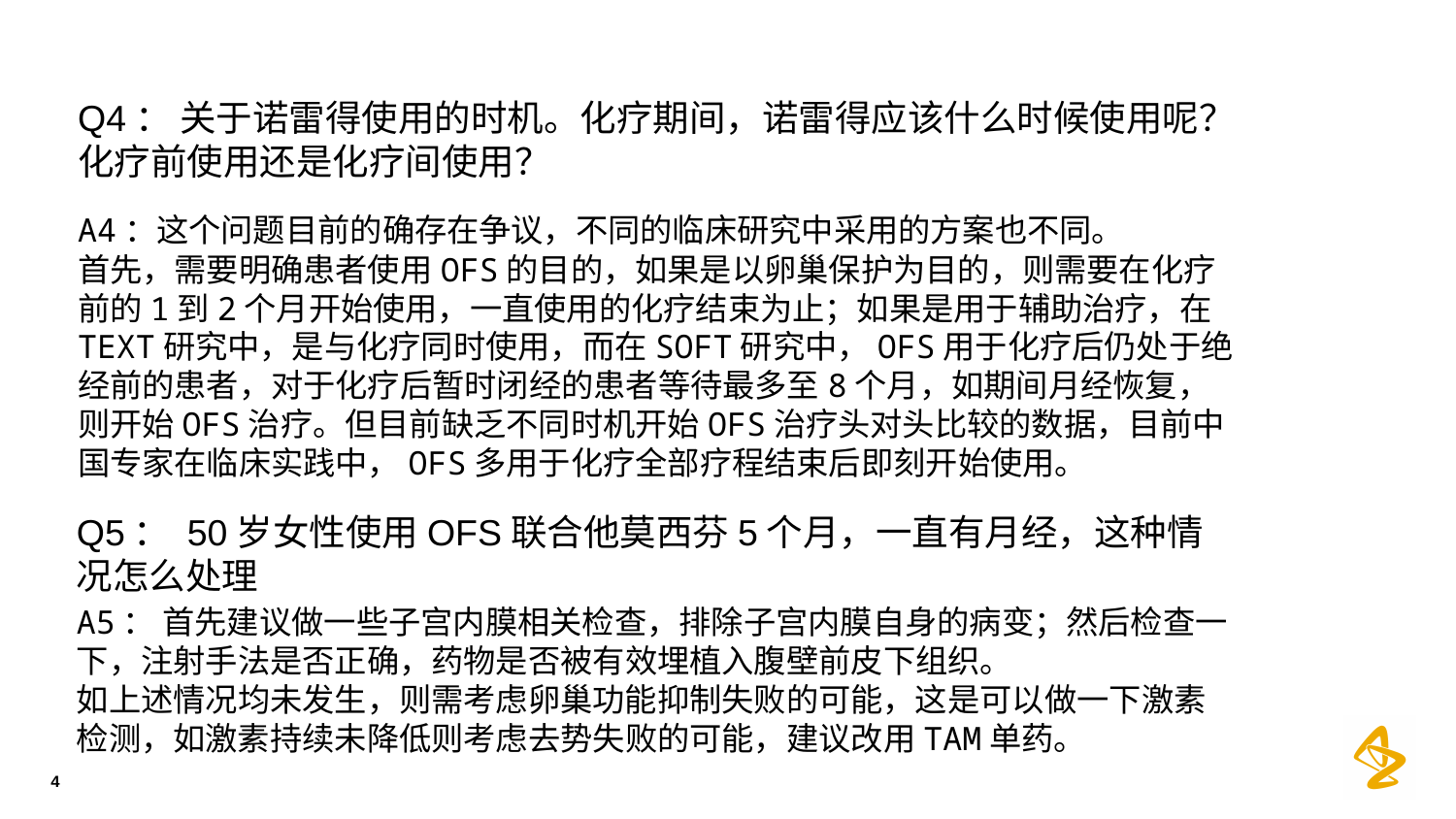

Q4： 关于诺雷得使用的时机。化疗期间，诺雷得应该什么时候使用呢？
化疗前使用还是化疗间使用？
A4：这个问题目前的确存在争议，不同的临床研究中采用的方案也不同。
首先，需要明确患者使用OFS的目的，如果是以卵巢保护为目的，则需要在化疗前的1到2个月开始使用，一直使用的化疗结束为止；如果是用于辅助治疗，在TEXT研究中，是与化疗同时使用，而在SOFT研究中，OFS用于化疗后仍处于绝经前的患者，对于化疗后暂时闭经的患者等待最多至8个月，如期间月经恢复，则开始OFS治疗。但目前缺乏不同时机开始OFS治疗头对头比较的数据，目前中国专家在临床实践中，OFS多用于化疗全部疗程结束后即刻开始使用。
Q5： 50岁女性使用OFS联合他莫西芬5个月，一直有月经，这种情况怎么处理
A5： 首先建议做一些子宫内膜相关检查，排除子宫内膜自身的病变；然后检查一下，注射手法是否正确，药物是否被有效埋植入腹壁前皮下组织。
如上述情况均未发生，则需考虑卵巢功能抑制失败的可能，这是可以做一下激素检测，如激素持续未降低则考虑去势失败的可能，建议改用TAM单药。
4